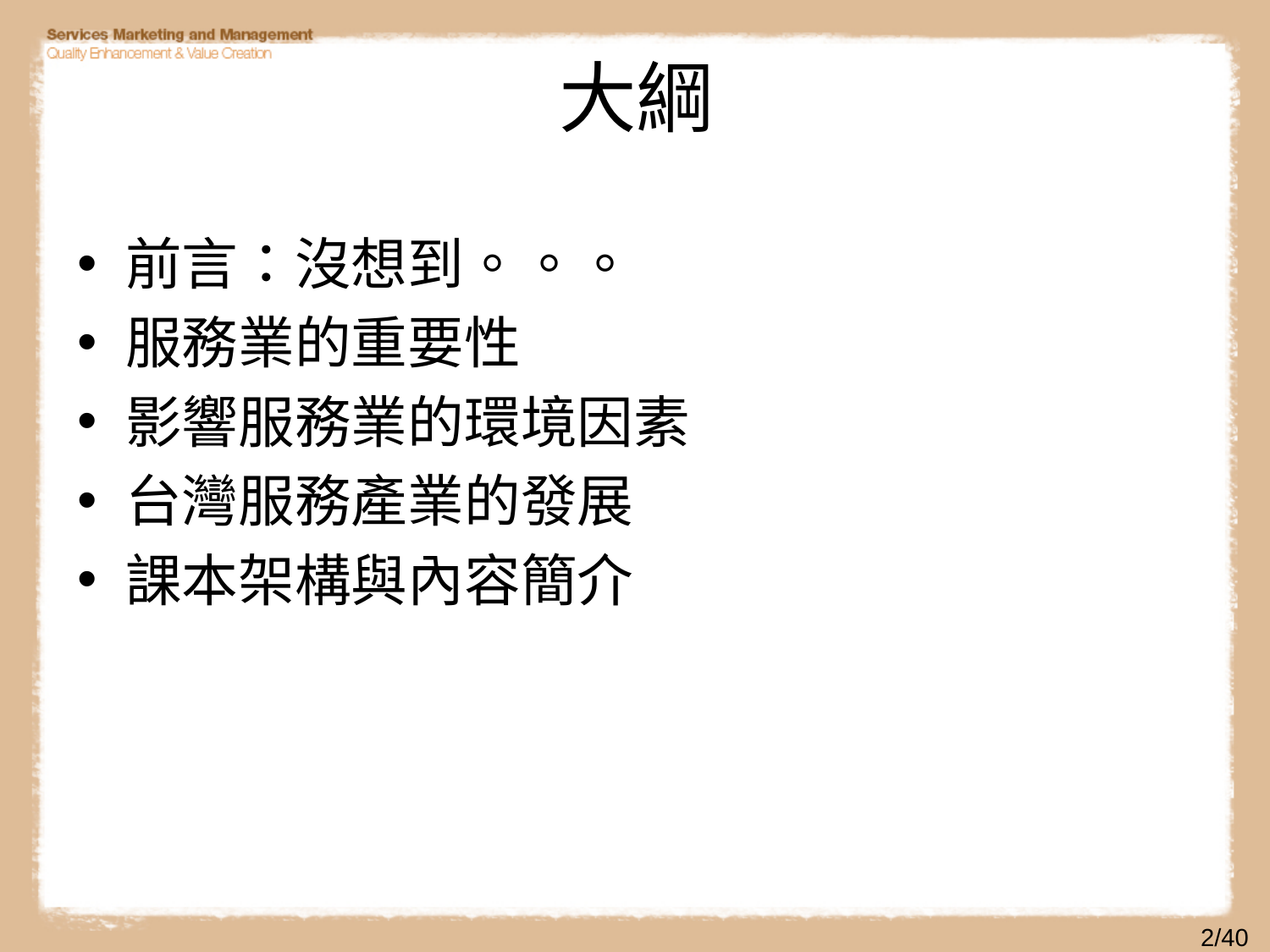

# 大綱
前言：沒想到。。。
服務業的重要性
影響服務業的環境因素
台灣服務產業的發展
課本架構與內容簡介